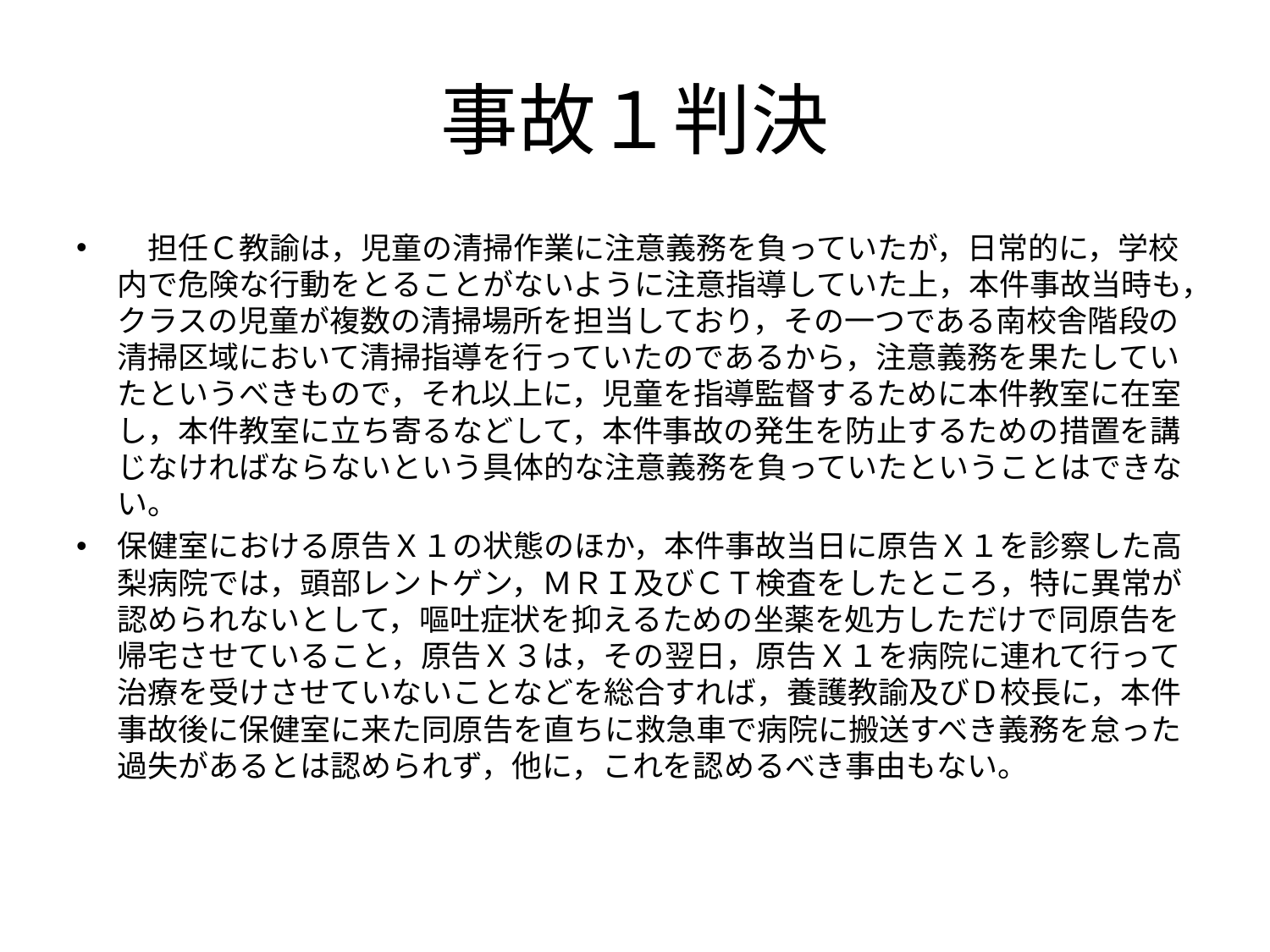

# 事故１判決
　担任Ｃ教諭は，児童の清掃作業に注意義務を負っていたが，日常的に，学校内で危険な行動をとることがないように注意指導していた上，本件事故当時も，クラスの児童が複数の清掃場所を担当しており，その一つである南校舎階段の清掃区域において清掃指導を行っていたのであるから，注意義務を果たしていたというべきもので，それ以上に，児童を指導監督するために本件教室に在室し，本件教室に立ち寄るなどして，本件事故の発生を防止するための措置を講じなければならないという具体的な注意義務を負っていたということはできない。
保健室における原告Ｘ１の状態のほか，本件事故当日に原告Ｘ１を診察した高梨病院では，頭部レントゲン，ＭＲＩ及びＣＴ検査をしたところ，特に異常が認められないとして，嘔吐症状を抑えるための坐薬を処方しただけで同原告を帰宅させていること，原告Ｘ３は，その翌日，原告Ｘ１を病院に連れて行って治療を受けさせていないことなどを総合すれば，養護教諭及びＤ校長に，本件事故後に保健室に来た同原告を直ちに救急車で病院に搬送すべき義務を怠った過失があるとは認められず，他に，これを認めるべき事由もない。